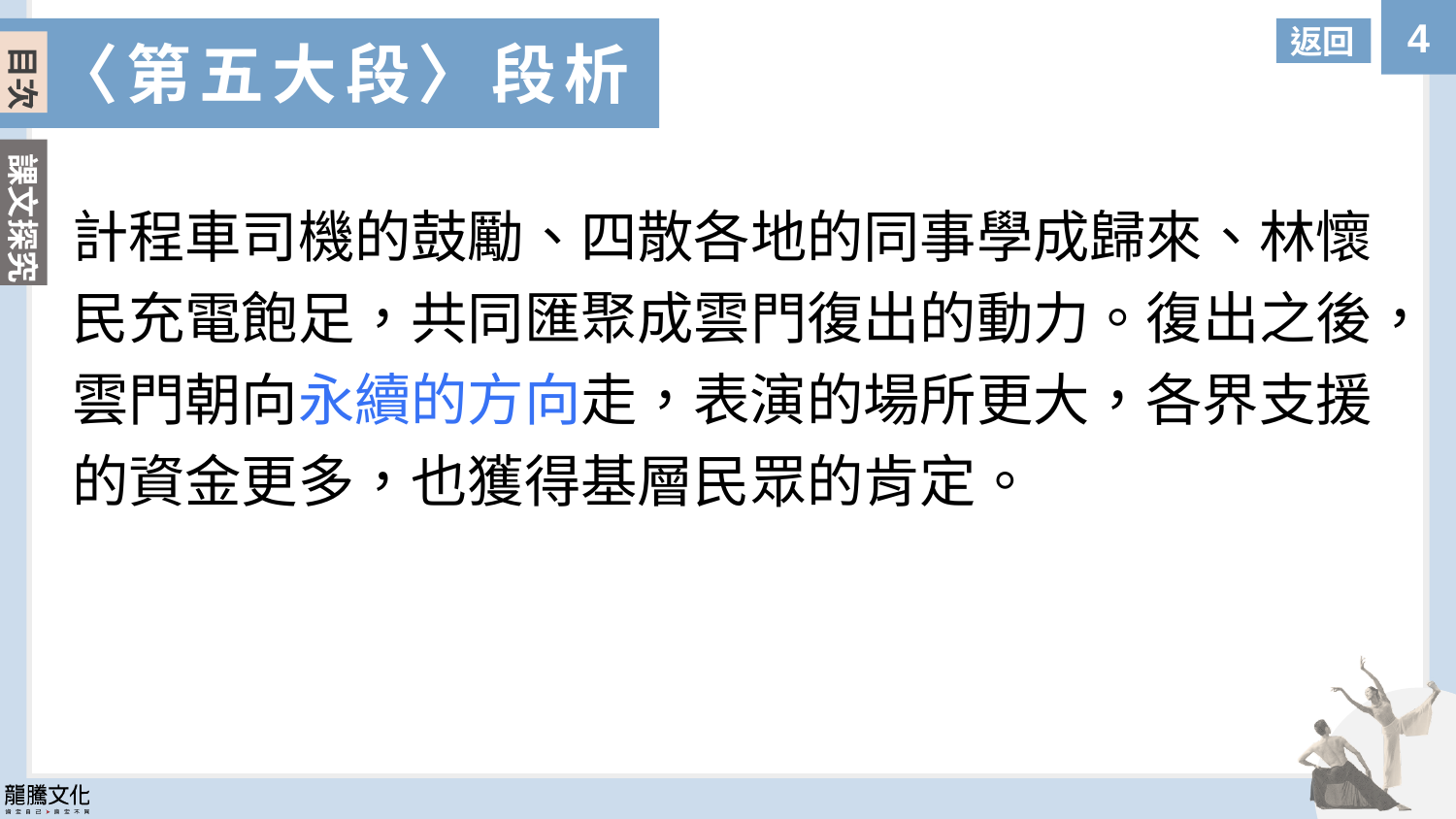

返回
〈第五大段〉段析
目次
計程車司機的鼓勵、四散各地的同事學成歸來、林懷民充電飽足，共同匯聚成雲門復出的動力。復出之後，雲門朝向永續的方向走，表演的場所更大，各界支援的資金更多，也獲得基層民眾的肯定。